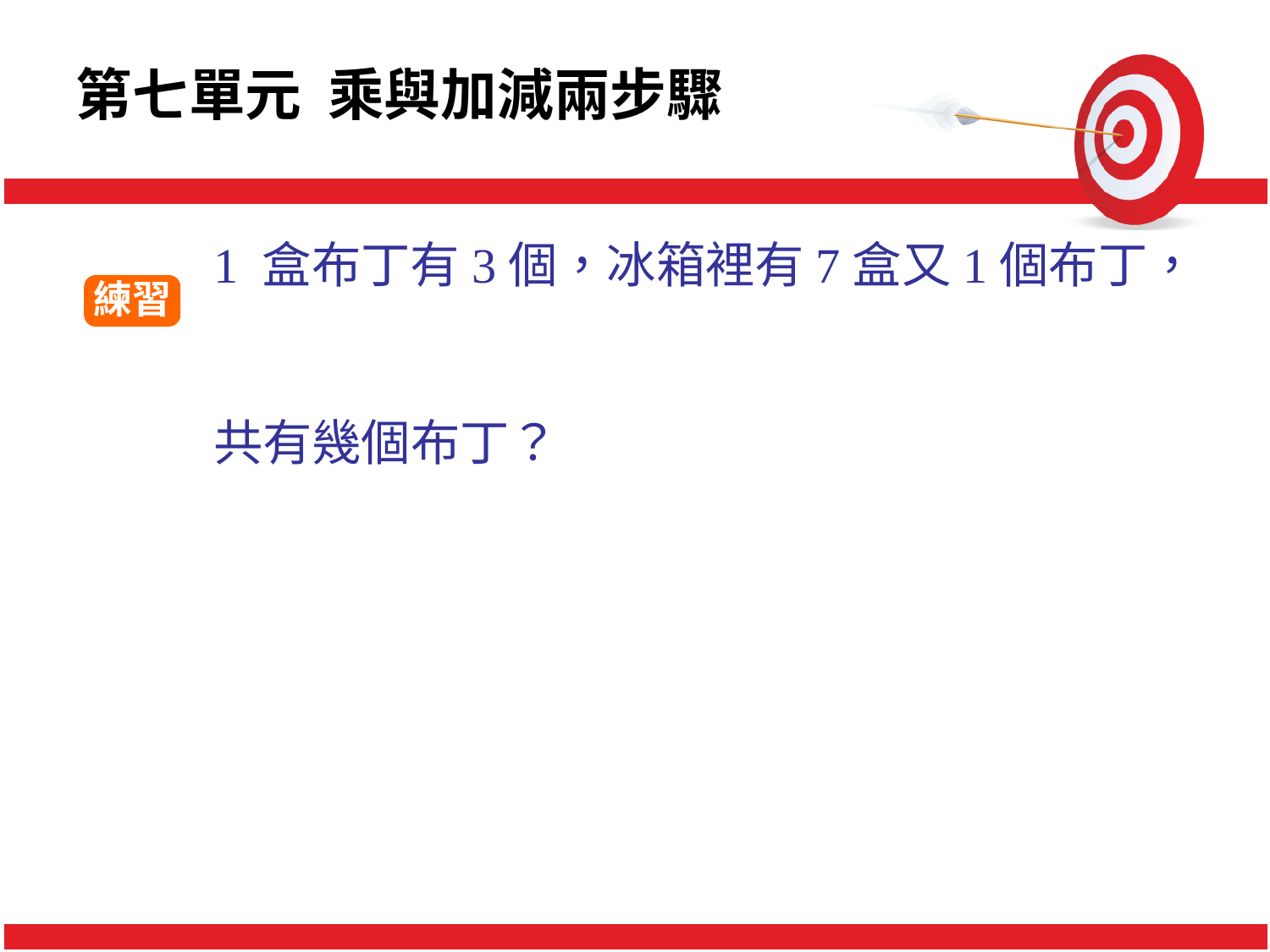

第七單元  乘與加減兩步驟
1 盒布丁有3個，冰箱裡有7盒又1個布丁，
共有幾個布丁？

練習